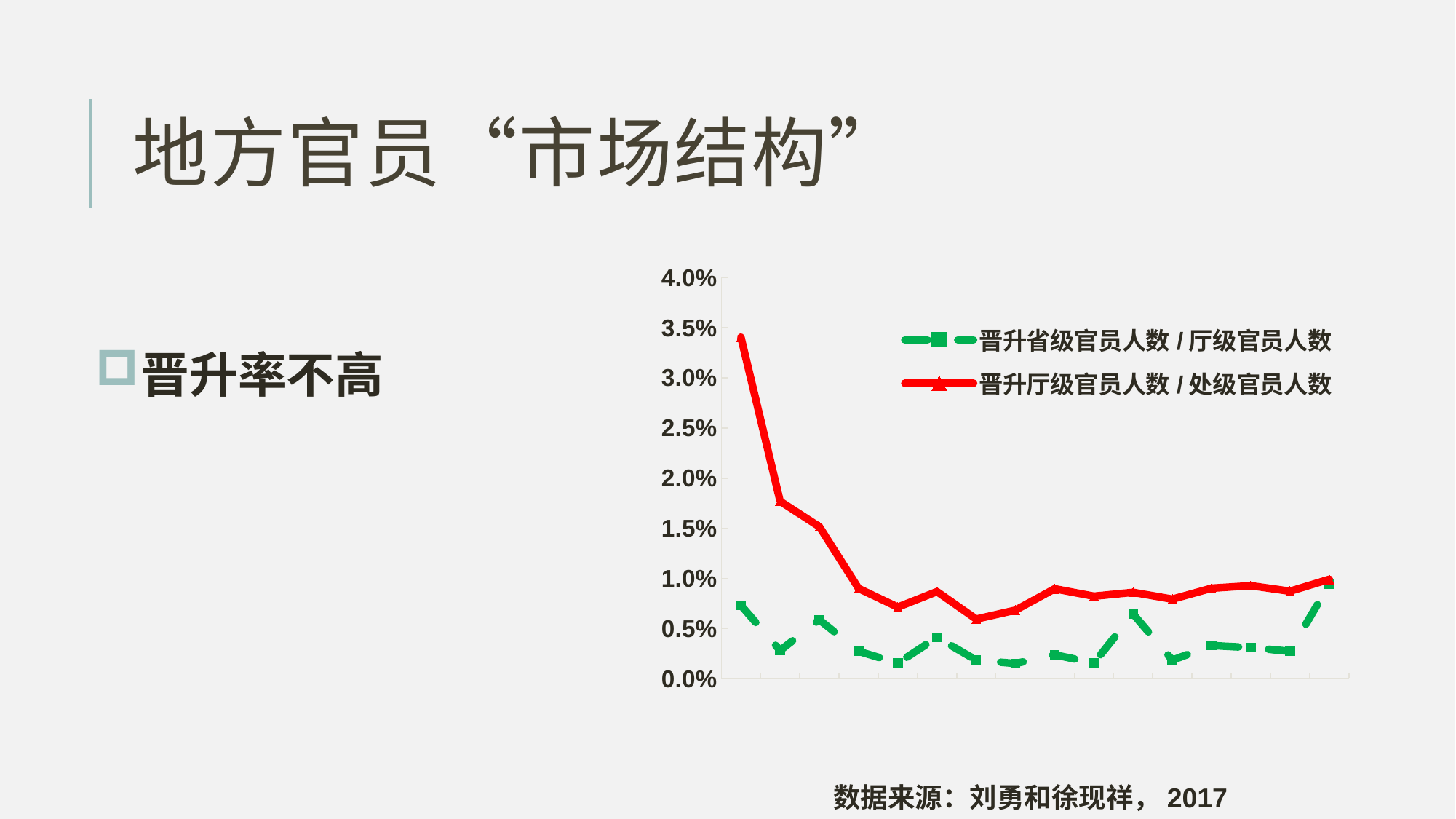

# 地方官员“市场结构”

### Chart

| Category | 晋升省级官员人数/厅级官员人数 | 晋升厅级官员人数/处级官员人数 |
|---|---|---|
| 1983.0 | 0.00732980274771665 | 0.0340639551486401 |
| 1984.0 | 0.0028143302654598 | 0.0176980216369559 |
| 1985.0 | 0.00587687235719918 | 0.0151651128343644 |
| 1986.0 | 0.00273365860410395 | 0.00899837561790796 |
| 1987.0 | 0.00155284744961686 | 0.00714215294285184 |
| 1988.0 | 0.0041224193654772 | 0.00868587095980457 |
| 1989.0 | 0.00185673800449527 | 0.00594956280480339 |
| 1990.0 | 0.00152020886347864 | 0.00684034393864188 |
| 1991.0 | 0.00238386499796117 | 0.00897215790020348 |
| 1992.0 | 0.00156872209484736 | 0.00822868056959226 |
| 1993.0 | 0.0064641428488608 | 0.00861254884367534 |
| 1994.0 | 0.00185345729574602 | 0.00793888758329891 |
| 1995.0 | 0.00331274564851208 | 0.00902734972630628 |
| 1996.0 | 0.00310718435059849 | 0.00928088850344802 |
| 1997.0 | 0.00273091549475511 | 0.00872785036195953 |
| 1998.0 | 0.00940983941904476 | 0.00991304907205887 |
晋升率不高
数据来源：刘勇和徐现祥，2017